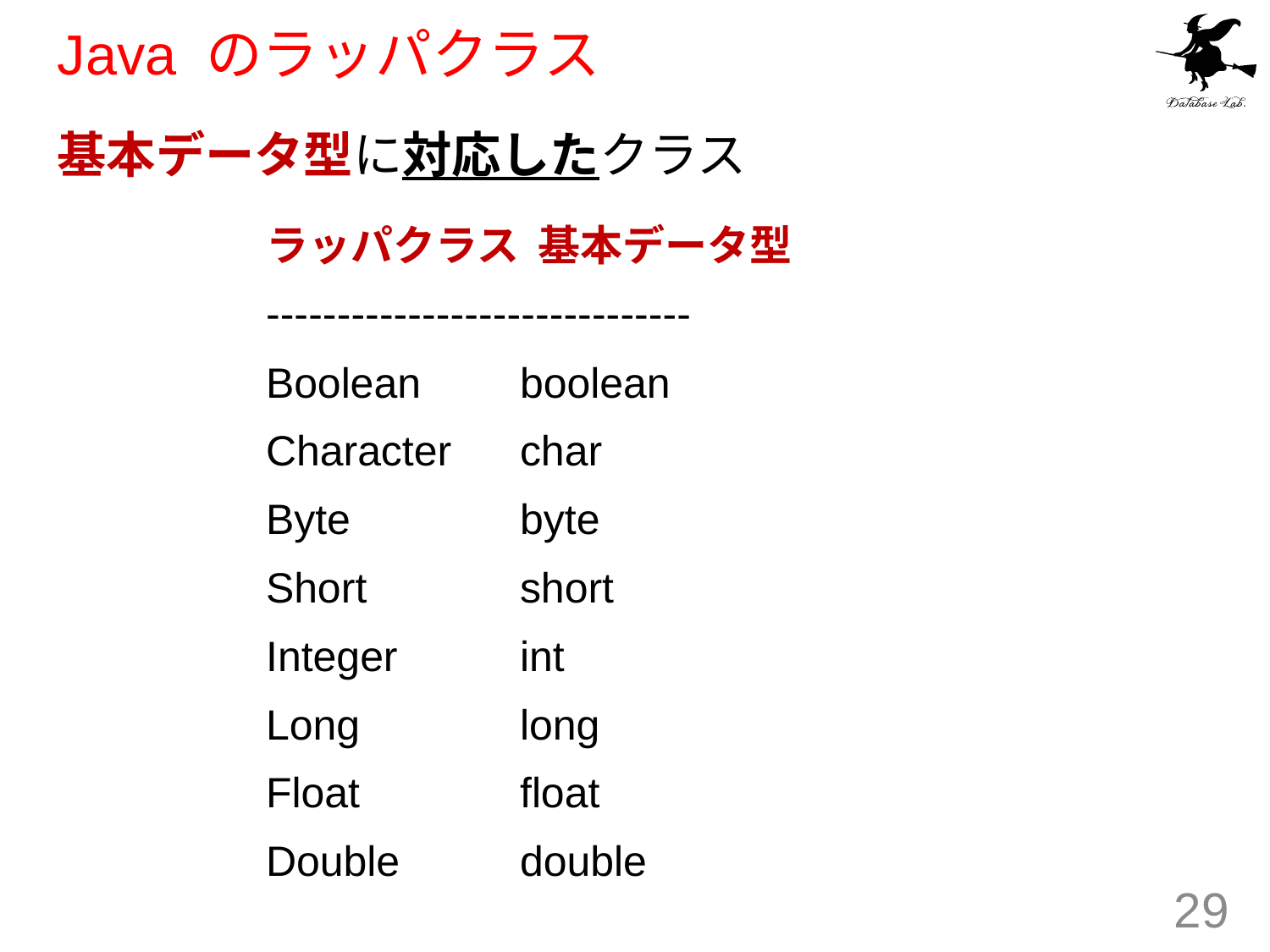

# Java のラッパクラス
基本データ型に対応したクラス

ラッパクラス  基本データ型
------------------------------
Boolean      	boolean
Character   	char
Byte            	byte
Short          	short
Integer        	int
Long           	long
Float           	float
Double     	double
29